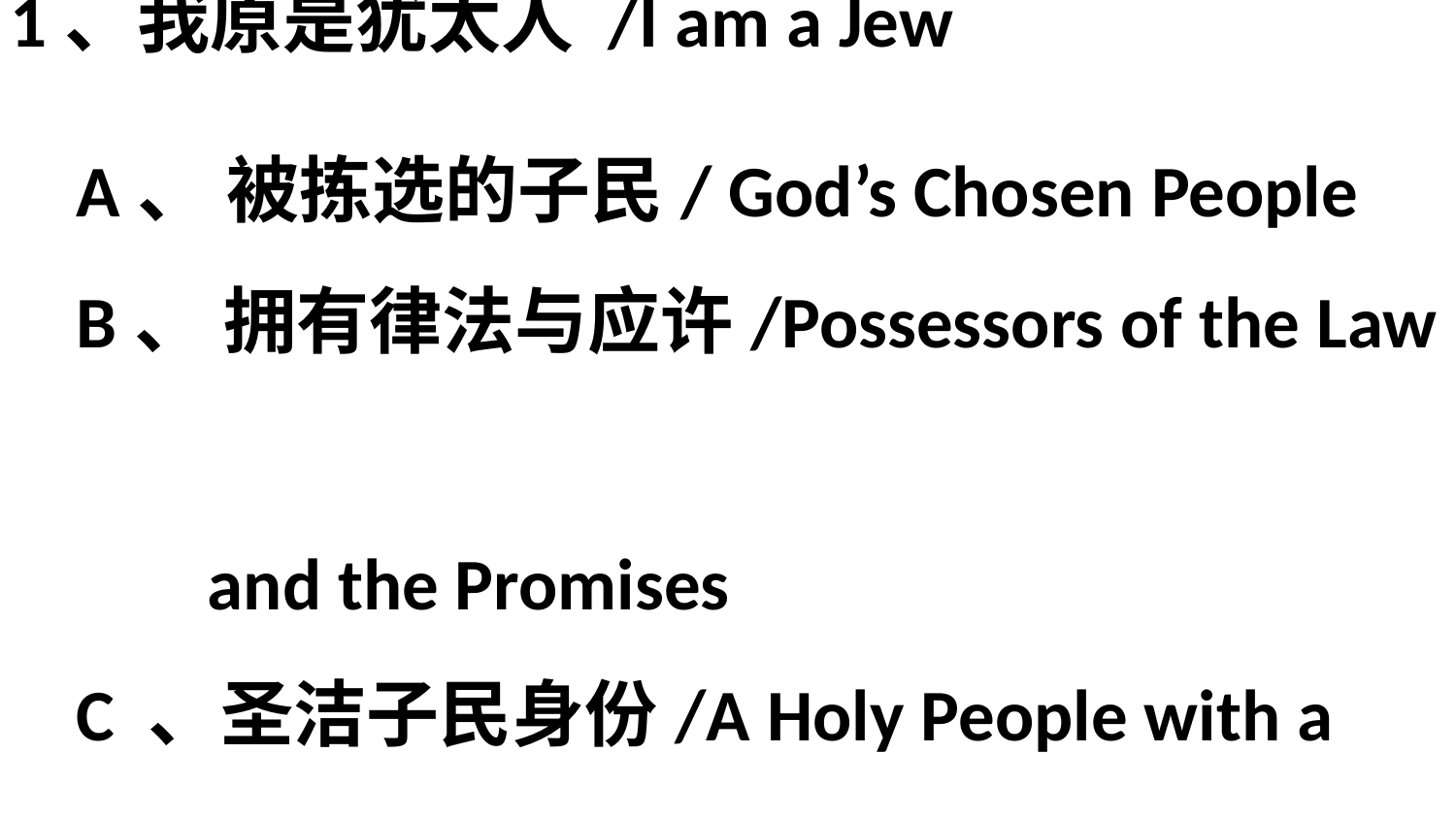

# 1、我原是犹太人 /I am a Jew A、 被拣选的子民/ God’s Chosen People B、 拥有律法与应许/Possessors of the Law and the Promises C 、圣洁子民身份/A Holy People with a distinct Identity